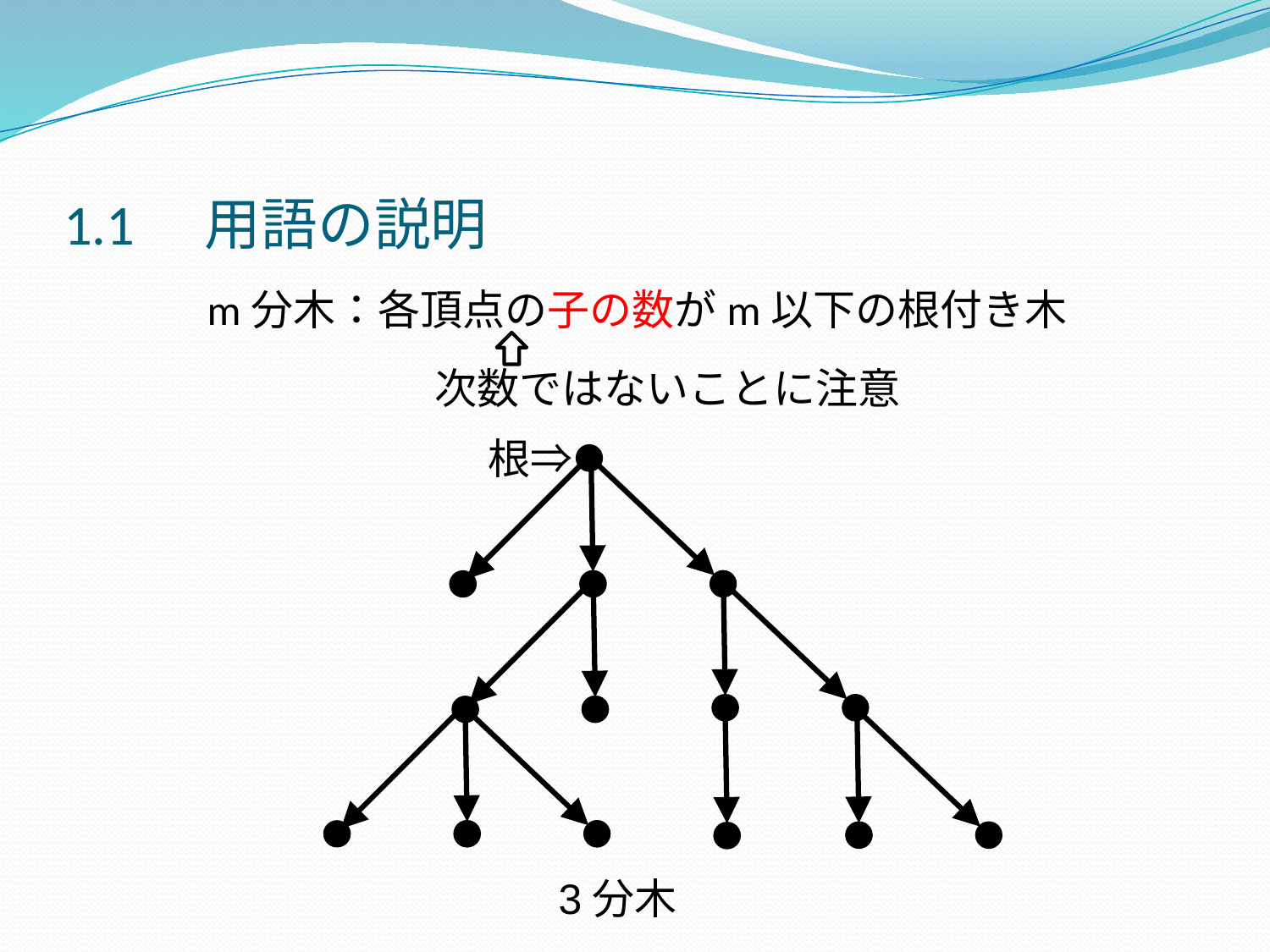

# 1.1　用語の説明
　　　　m分木：各頂点の子の数がm以下の根付き木

次数ではないことに注意
根⇒

3分木